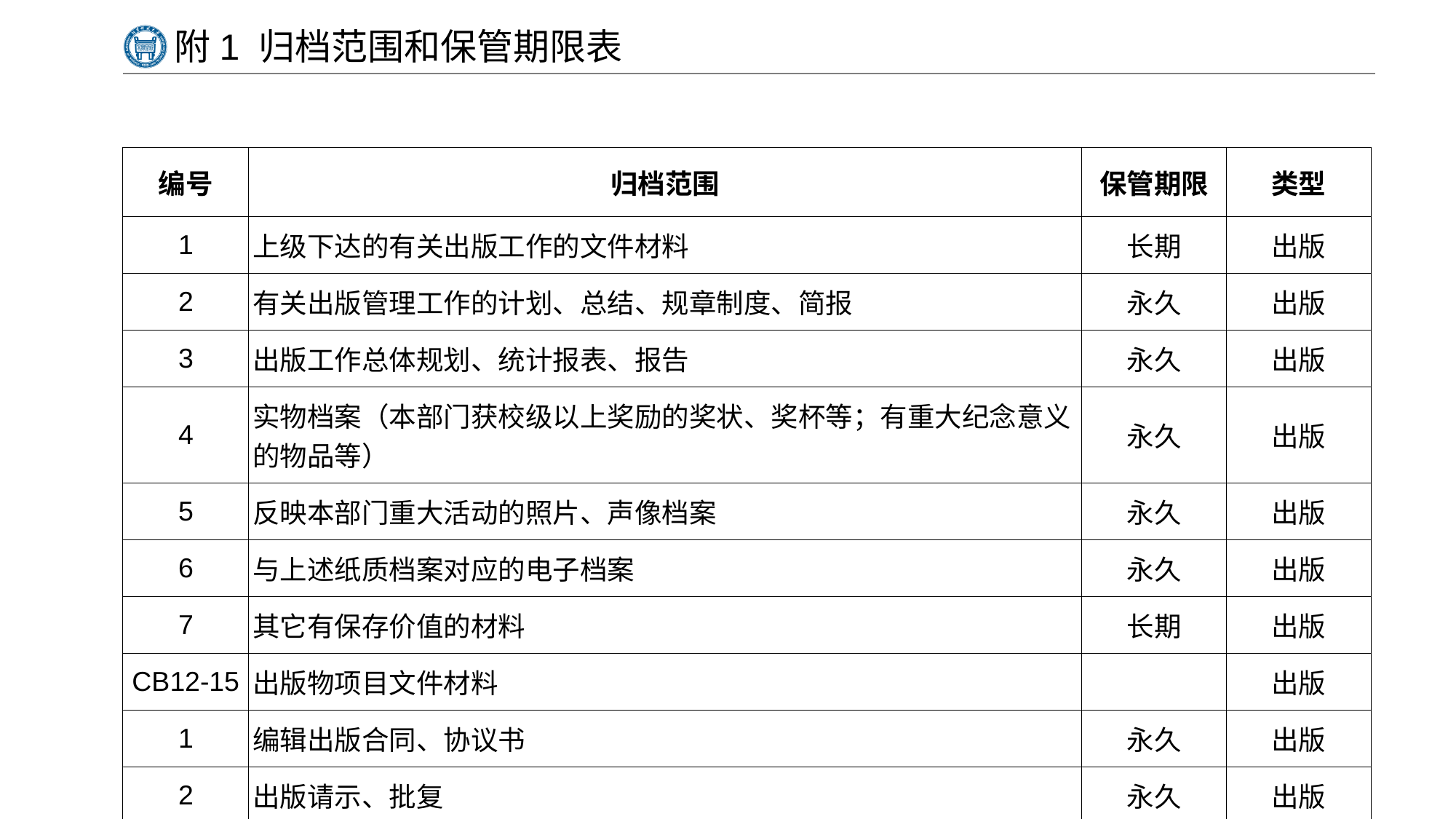

# 附1 归档范围和保管期限表
| 编号 | 归档范围 | 保管期限 | 类型 |
| --- | --- | --- | --- |
| 1 | 上级下达的有关出版工作的文件材料 | 长期 | 出版 |
| 2 | 有关出版管理工作的计划、总结、规章制度、简报 | 永久 | 出版 |
| 3 | 出版工作总体规划、统计报表、报告 | 永久 | 出版 |
| 4 | 实物档案（本部门获校级以上奖励的奖状、奖杯等；有重大纪念意义的物品等） | 永久 | 出版 |
| 5 | 反映本部门重大活动的照片、声像档案 | 永久 | 出版 |
| 6 | 与上述纸质档案对应的电子档案 | 永久 | 出版 |
| 7 | 其它有保存价值的材料 | 长期 | 出版 |
| CB12-15 | 出版物项目文件材料 |  | 出版 |
| 1 | 编辑出版合同、协议书 | 永久 | 出版 |
| 2 | 出版请示、批复 | 永久 | 出版 |